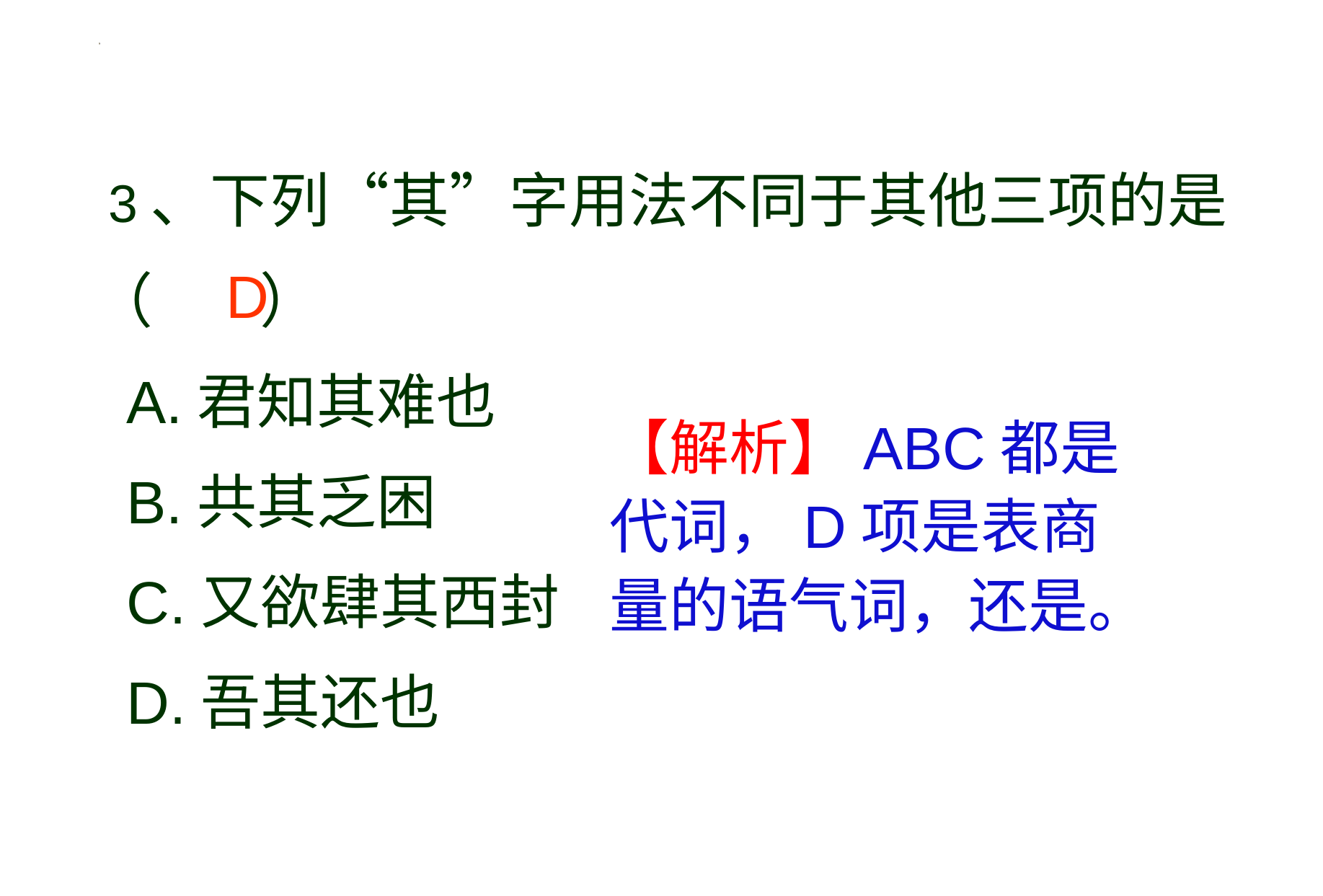

3、下列“其”字用法不同于其他三项的是（        ）
  A.君知其难也
  B.共其乏困
  C.又欲肆其西封
  D.吾其还也
D
【解析】ABC都是代词，D项是表商量的语气词，还是。